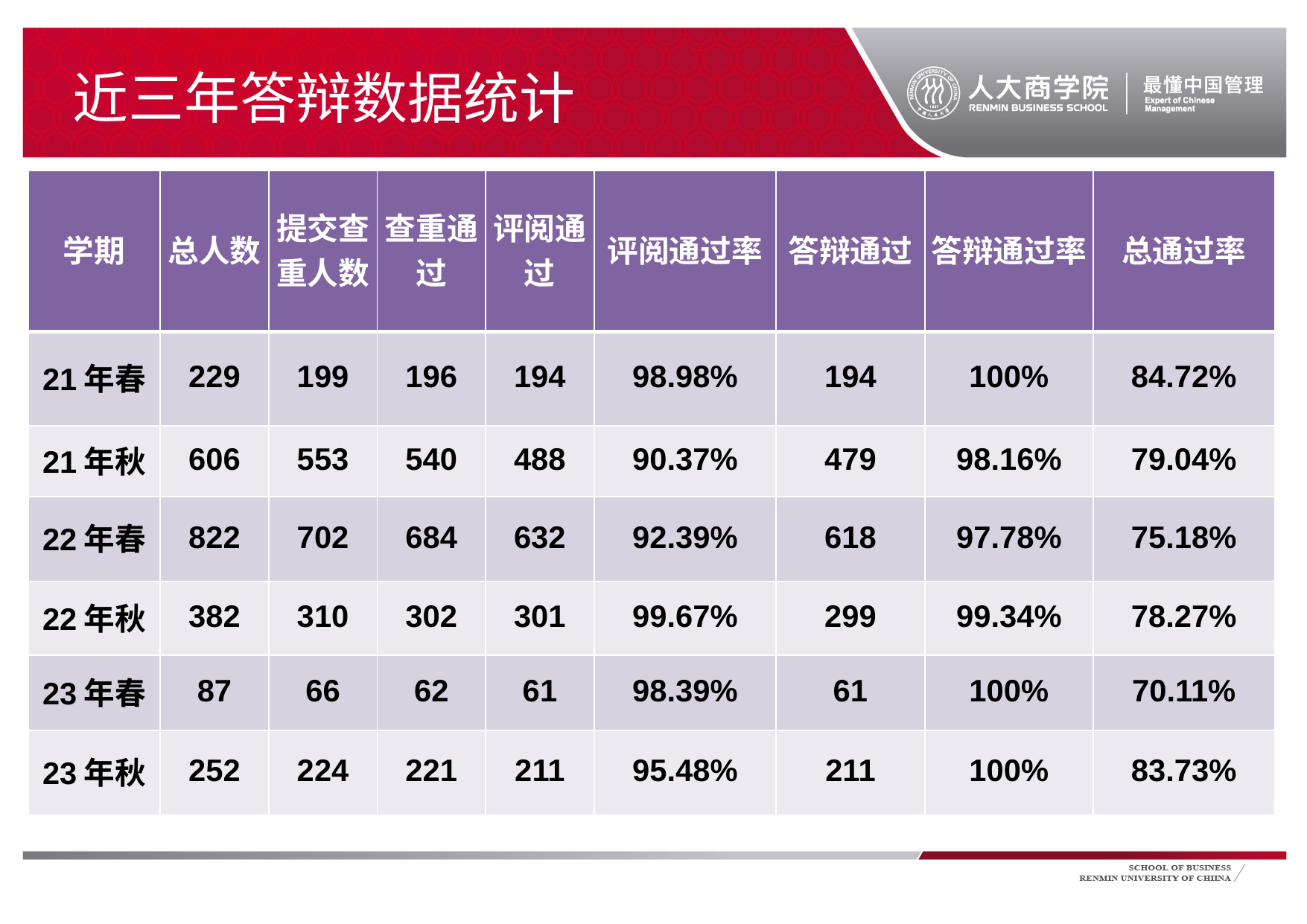

# 近三年答辩数据统计
| 学期 | 总人数 | 提交查重人数 | 查重通过 | 评阅通过 | 评阅通过率 | 答辩通过 | 答辩通过率 | 总通过率 |
| --- | --- | --- | --- | --- | --- | --- | --- | --- |
| 21年春 | 229 | 199 | 196 | 194 | 98.98% | 194 | 100% | 84.72% |
| 21年秋 | 606 | 553 | 540 | 488 | 90.37% | 479 | 98.16% | 79.04% |
| 22年春 | 822 | 702 | 684 | 632 | 92.39% | 618 | 97.78% | 75.18% |
| 22年秋 | 382 | 310 | 302 | 301 | 99.67% | 299 | 99.34% | 78.27% |
| 23年春 | 87 | 66 | 62 | 61 | 98.39% | 61 | 100% | 70.11% |
| 23年秋 | 252 | 224 | 221 | 211 | 95.48% | 211 | 100% | 83.73% |